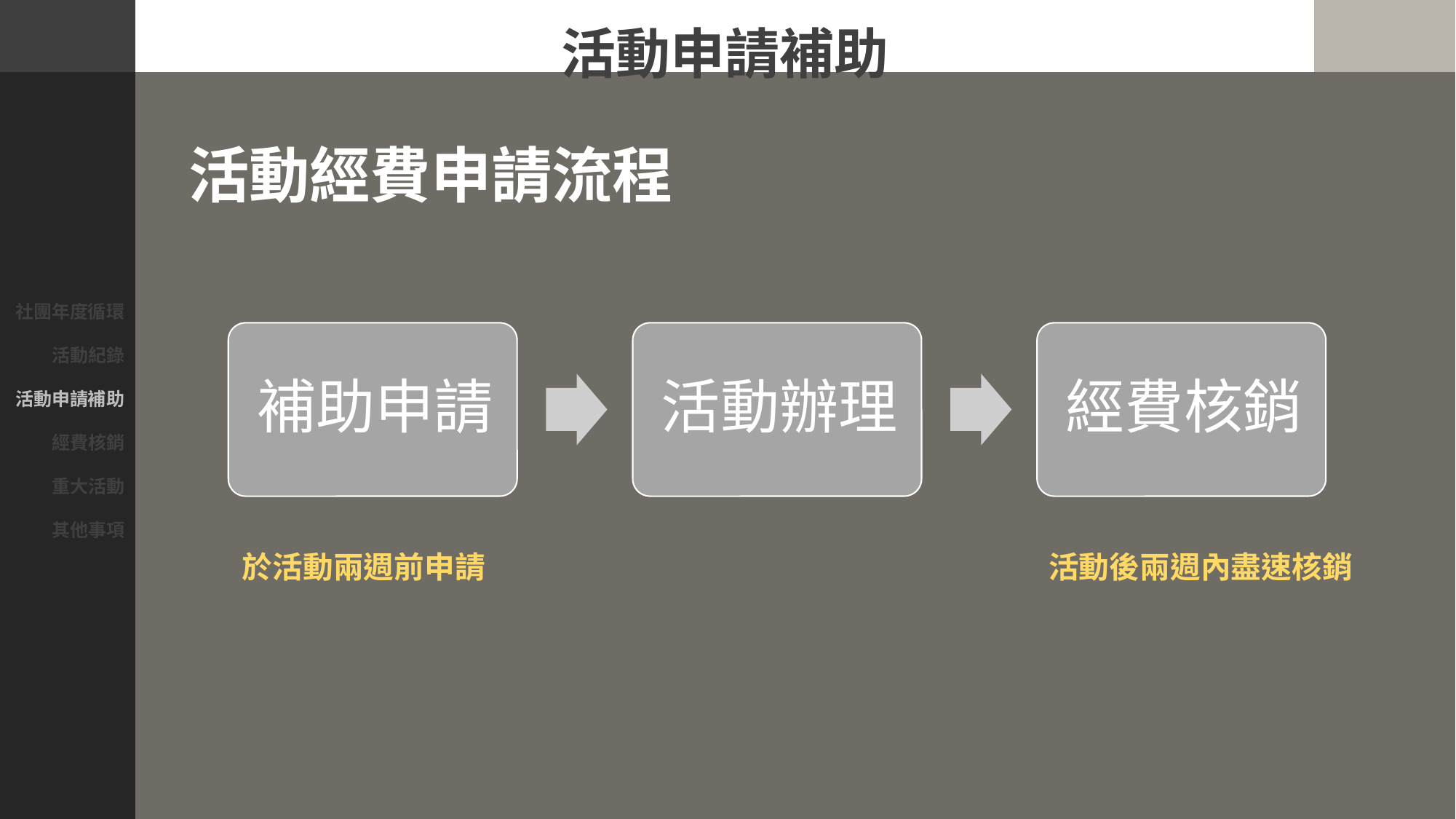

社團年度循環
活動紀錄
活動申請補助
經費核銷
重大活動
其他事項

活動申請補助

活動經費申請流程
補助申請

活動辦理

經費核銷
於活動兩週前申請
活動後兩週內盡速核銷